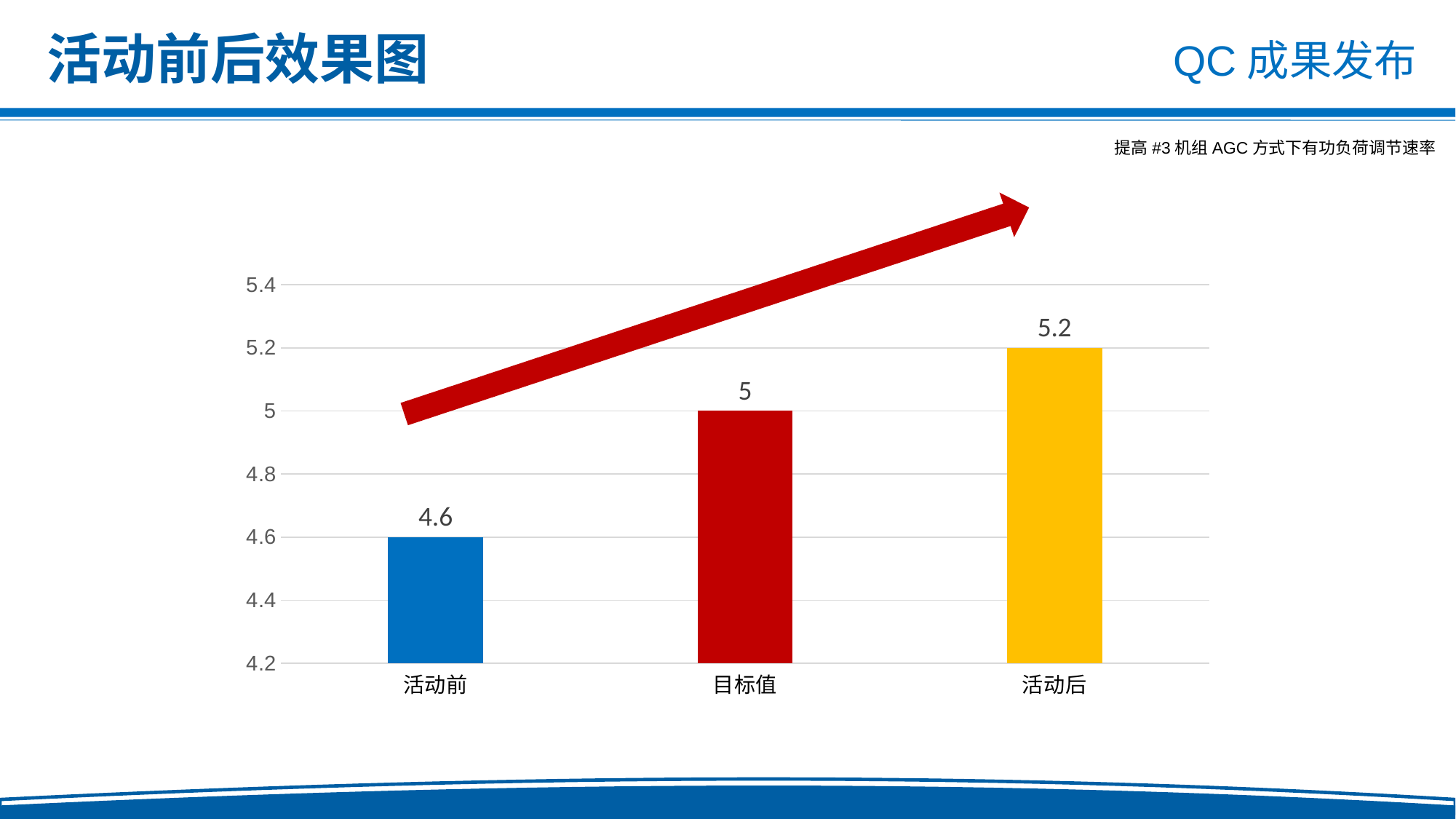

活动前后效果图

### Chart

| Category | 系列 1 |
|---|---|
| 活动前 | 4.6 |
| 目标值 | 5.0 |
| 活动后 | 5.2 |
.